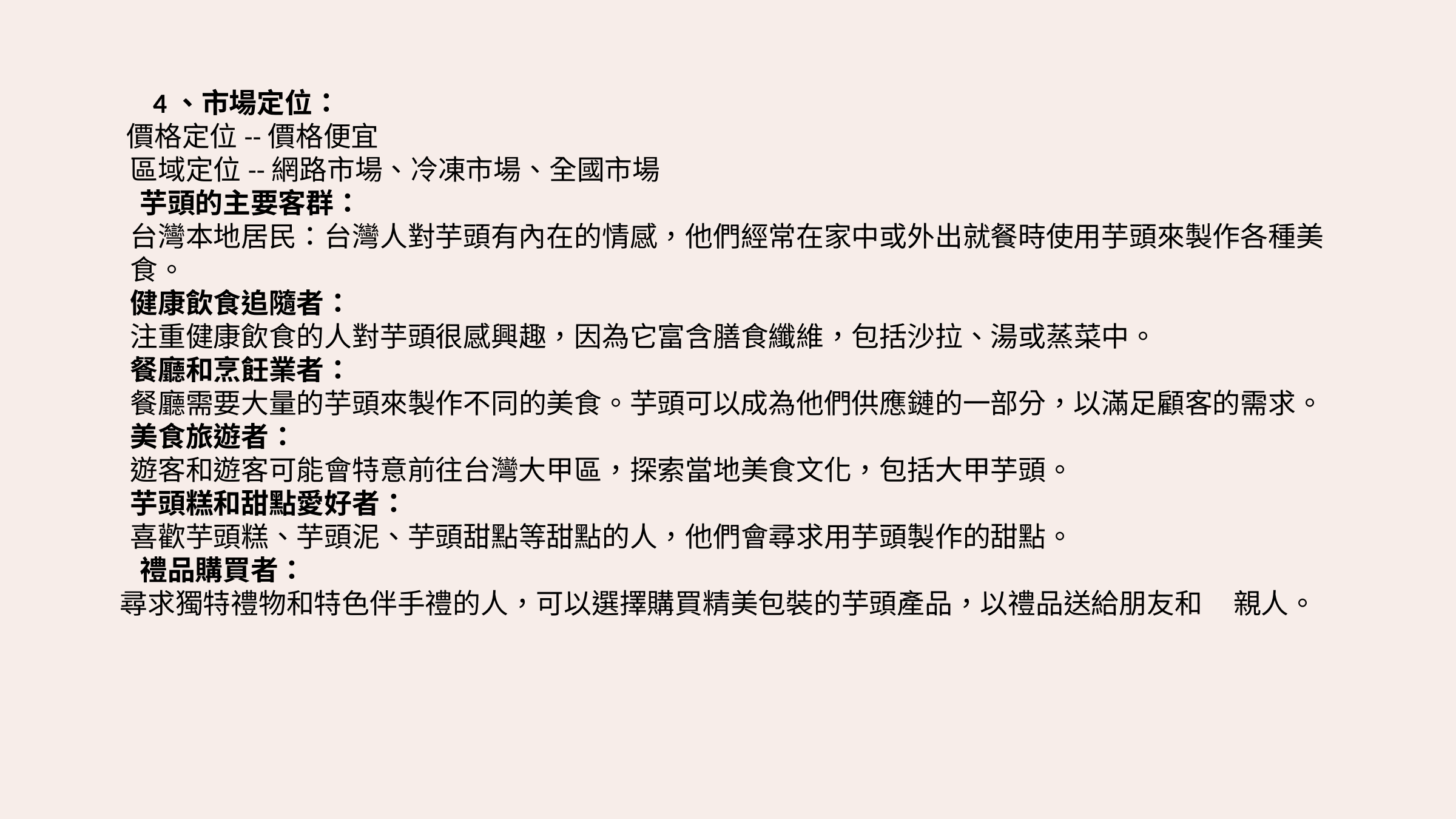

4、市場定位：
  價格定位--價格便宜
區域定位--網路市場、冷凍市場、全國市場
    芋頭的主要客群：
台灣本地居民：台灣人對芋頭有內在的情感，他們經常在家中或外出就餐時使用芋頭來製作各種美食。
健康飲食追隨者：
注重健康飲食的人對芋頭很感興趣，因為它富含膳食纖維，包括沙拉、湯或蒸菜中。
餐廳和烹飪業者：
餐廳需要大量的芋頭來製作不同的美食。芋頭可以成為他們供應鏈的一部分，以滿足顧客的需求。
美食旅遊者：
遊客和遊客可能會特意前往台灣大甲區，探索當地美食文化，包括大甲芋頭。
芋頭糕和甜點愛好者：
喜歡芋頭糕、芋頭泥、芋頭甜點等甜點的人，他們會尋求用芋頭製作的甜點。
    禮品購買者：
  尋求獨特禮物和特色伴手禮的人，可以選擇購買精美包裝的芋頭產品，以禮品送給朋友和     親人。